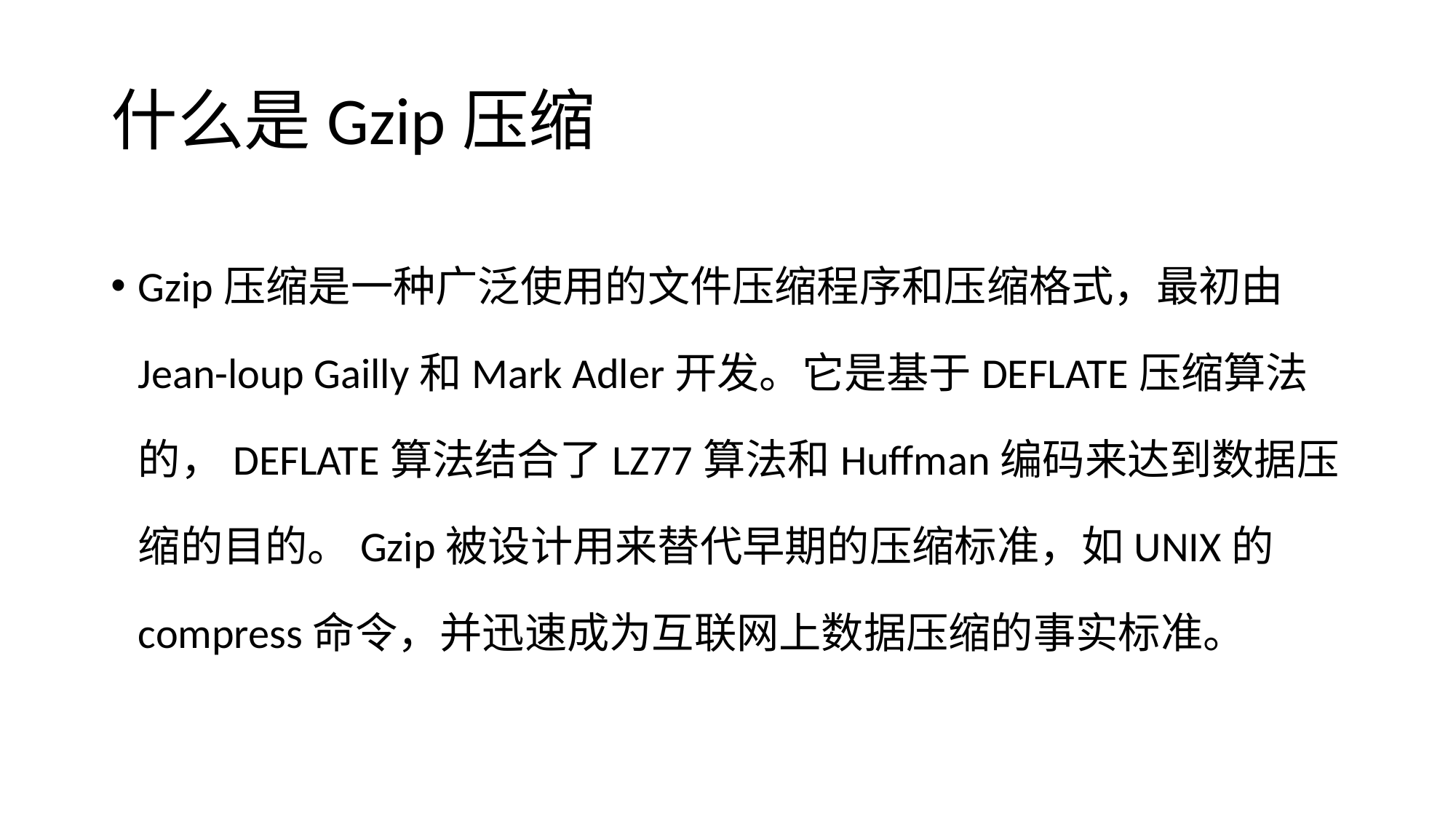

# 什么是Gzip压缩
Gzip压缩是一种广泛使用的文件压缩程序和压缩格式，最初由Jean-loup Gailly和Mark Adler开发。它是基于DEFLATE压缩算法的，DEFLATE算法结合了LZ77算法和Huffman编码来达到数据压缩的目的。Gzip被设计用来替代早期的压缩标准，如UNIX的compress命令，并迅速成为互联网上数据压缩的事实标准。